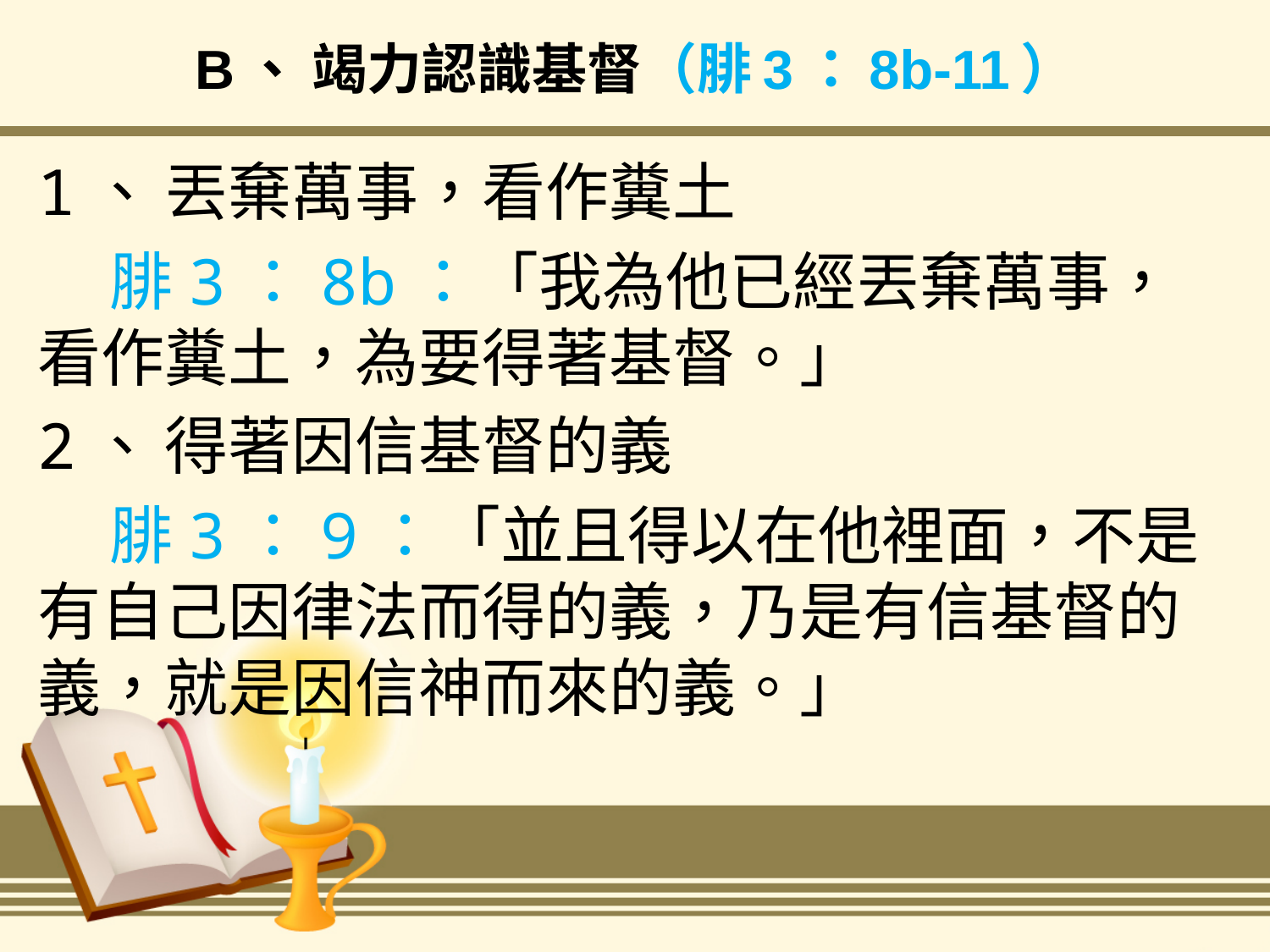

# B、 竭力認識基督（腓3：8b-11）
1、	丟棄萬事，看作糞土
    腓3：8b：「我為他已經丟棄萬事，看作糞土，為要得著基督。」
2、	得著因信基督的義
    腓3：9：「並且得以在他裡面，不是有自己因律法而得的義，乃是有信基督的義，就是因信神而來的義。」